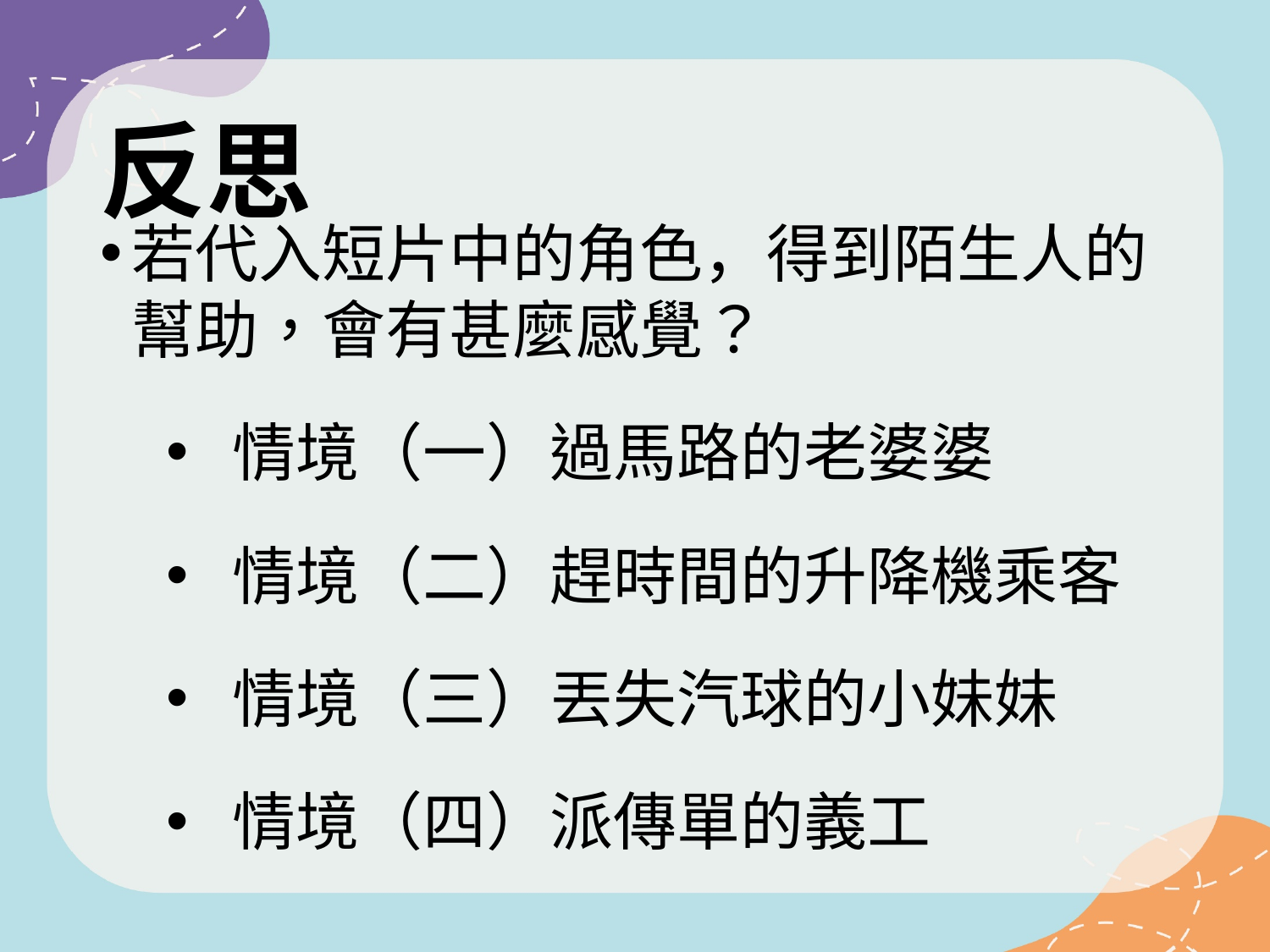

# 反思
若代入短片中的角色，得到陌生人的幫助，會有甚麼感覺？
情境（一）過馬路的老婆婆
情境（二）趕時間的升降機乘客
情境（三）丟失汽球的小妹妹
情境（四）派傳單的義工